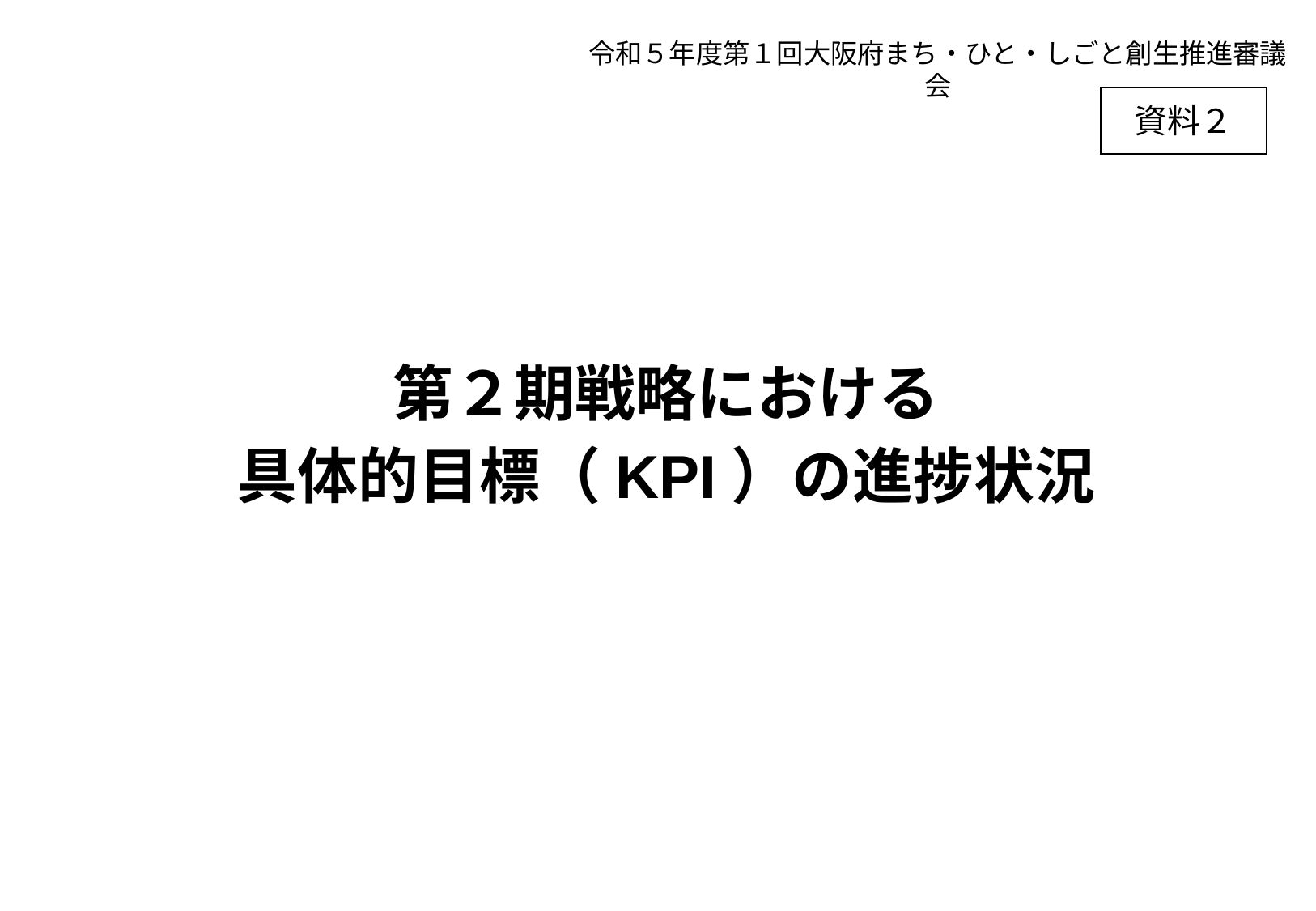

令和５年度第１回大阪府まち・ひと・しごと創生推進審議会
資料２
第２期戦略における
具体的目標（KPI）の進捗状況